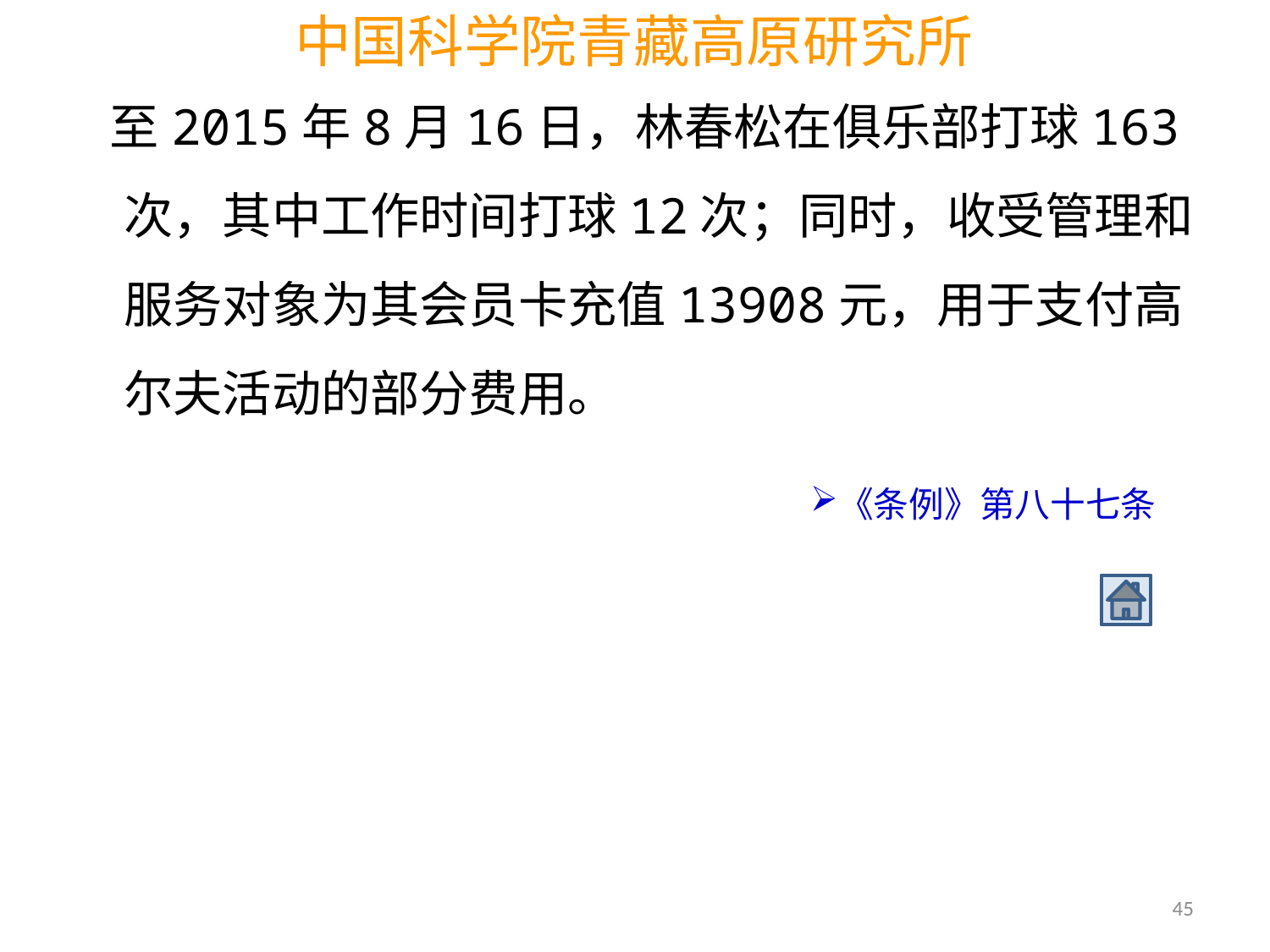

至2015年8月16日，林春松在俱乐部打球163次，其中工作时间打球12次；同时，收受管理和服务对象为其会员卡充值13908元，用于支付高尔夫活动的部分费用。
《条例》第八十七条

45